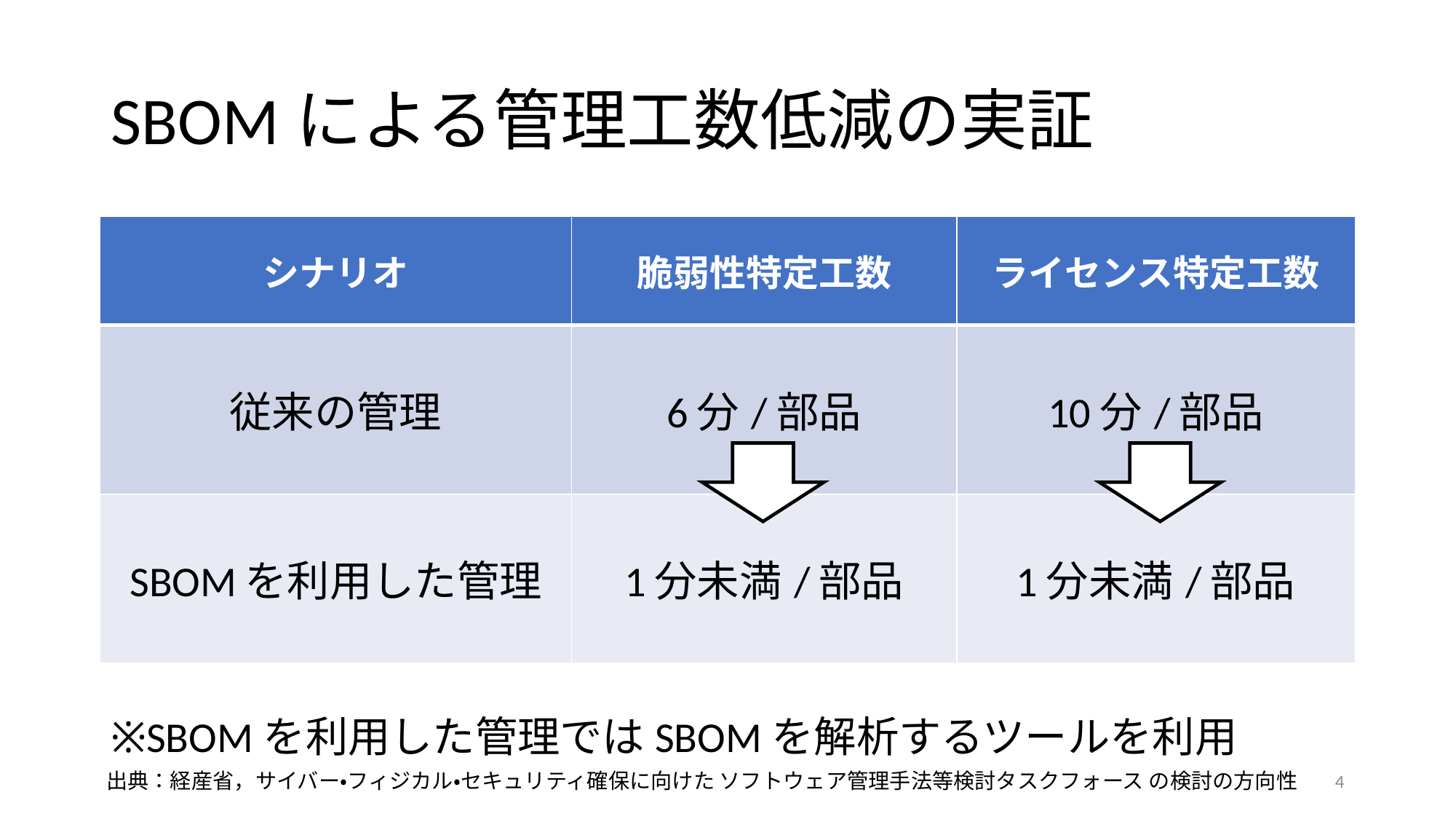

# SBOMによる管理工数低減の実証
| シナリオ | 脆弱性特定工数 | ライセンス特定工数 |
| --- | --- | --- |
| 従来の管理 | 6分/部品 | 10分/部品 |
| SBOMを利用した管理 | 1分未満/部品 | 1分未満/部品 |

※SBOMを利用した管理ではSBOMを解析するツールを利用

4
出典：経産省，サイバー・フィジカル・セキュリティ確保に向けた ソフトウェア管理手法等検討タスクフォース の検討の方向性